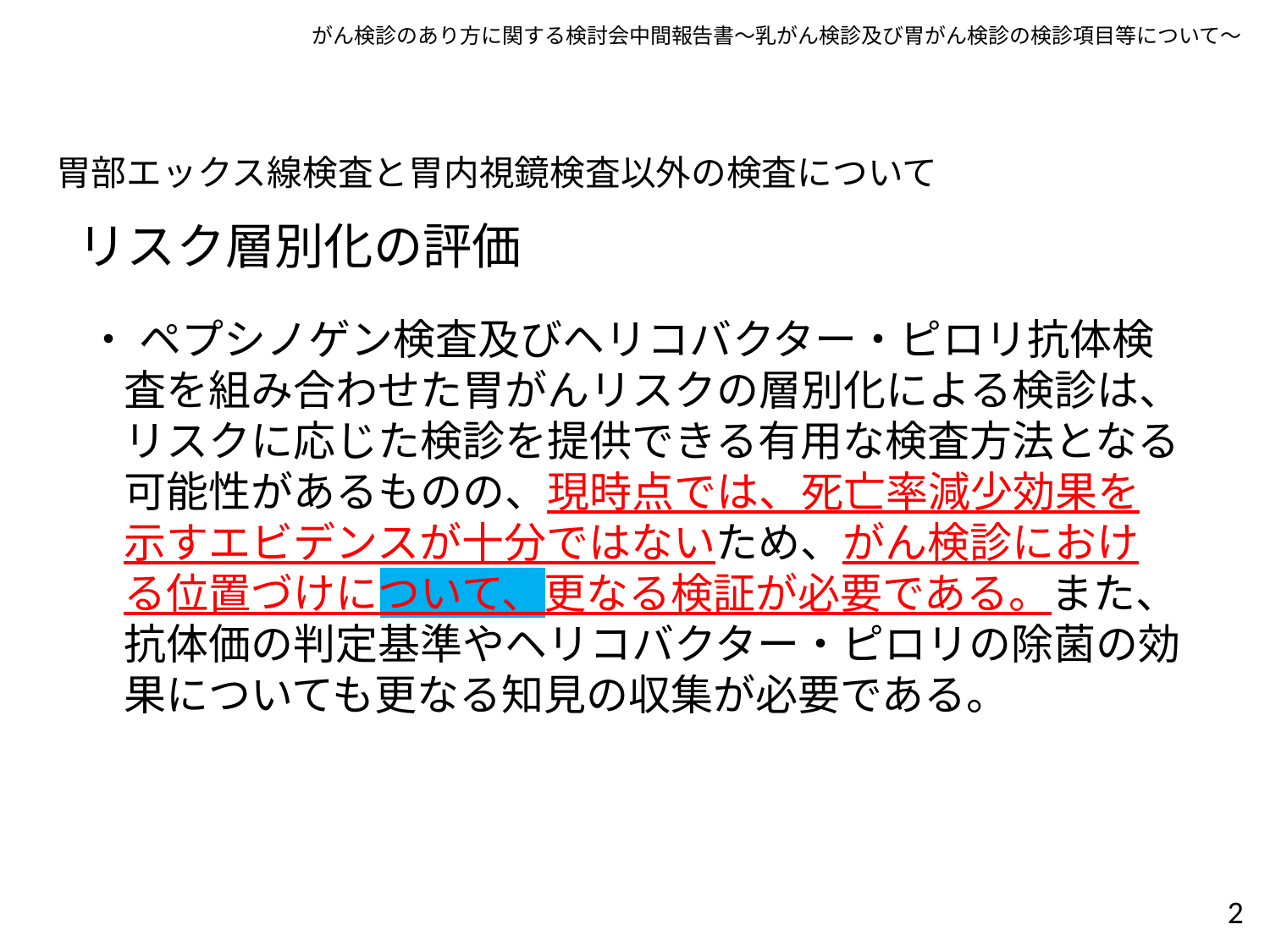

がん検診のあり方に関する検討会中間報告書～乳がん検診及び胃がん検診の検診項目等について～
胃部エックス線検査と胃内視鏡検査以外の検査について
# リスク層別化の評価
・ ペプシノゲン検査及びヘリコバクター・ピロリ抗体検査を組み合わせた胃がんリスクの層別化による検診は、リスクに応じた検診を提供できる有用な検査方法となる可能性があるものの、現時点では、死亡率減少効果を示すエビデンスが十分ではないため、がん検診における位置づけについて、更なる検証が必要である。また、抗体価の判定基準やヘリコバクター・ピロリの除菌の効果についても更なる知見の収集が必要である。

2